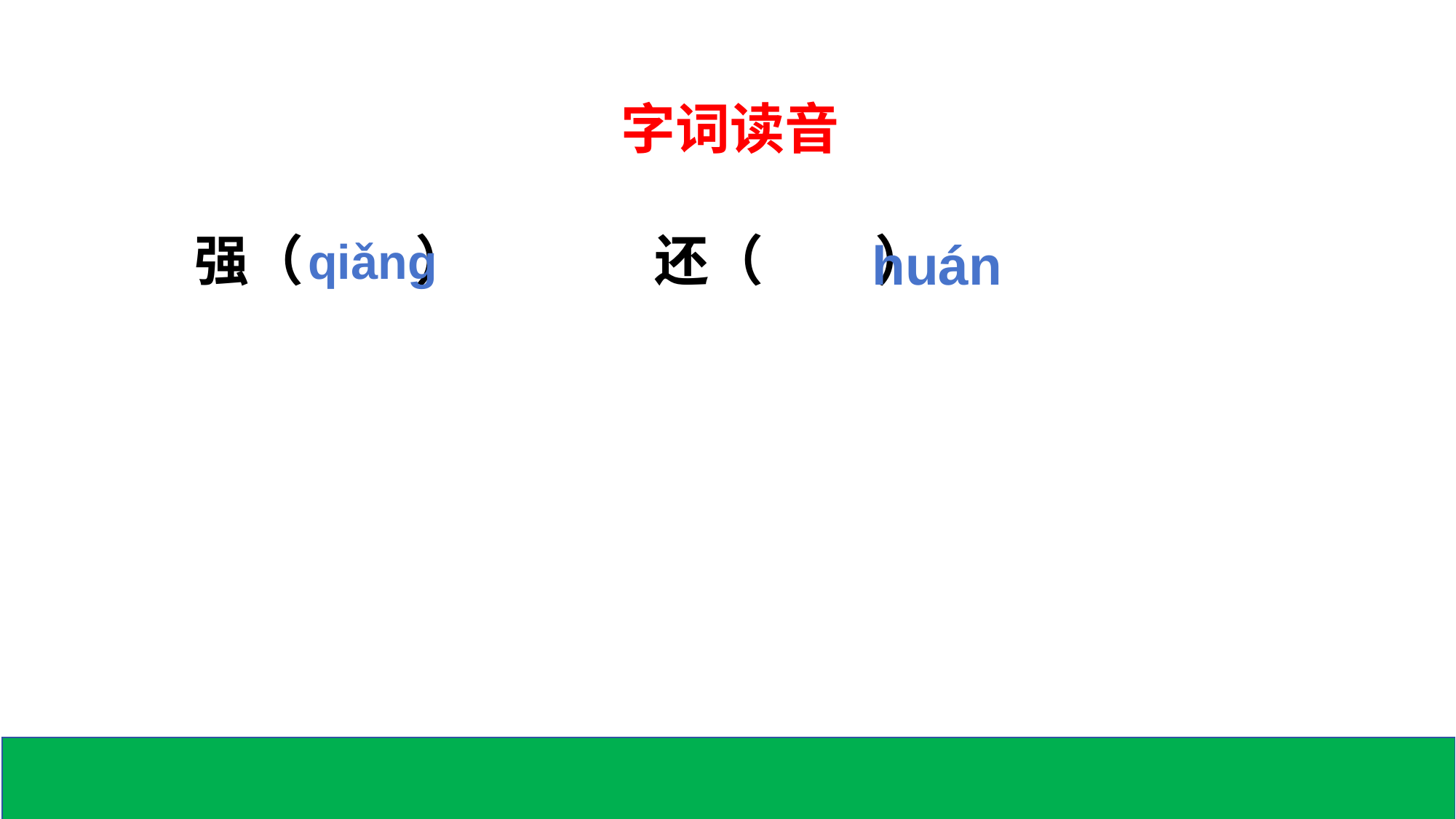

字词读音
      强（         ）               还（         ）

qiǎnɡ
huán